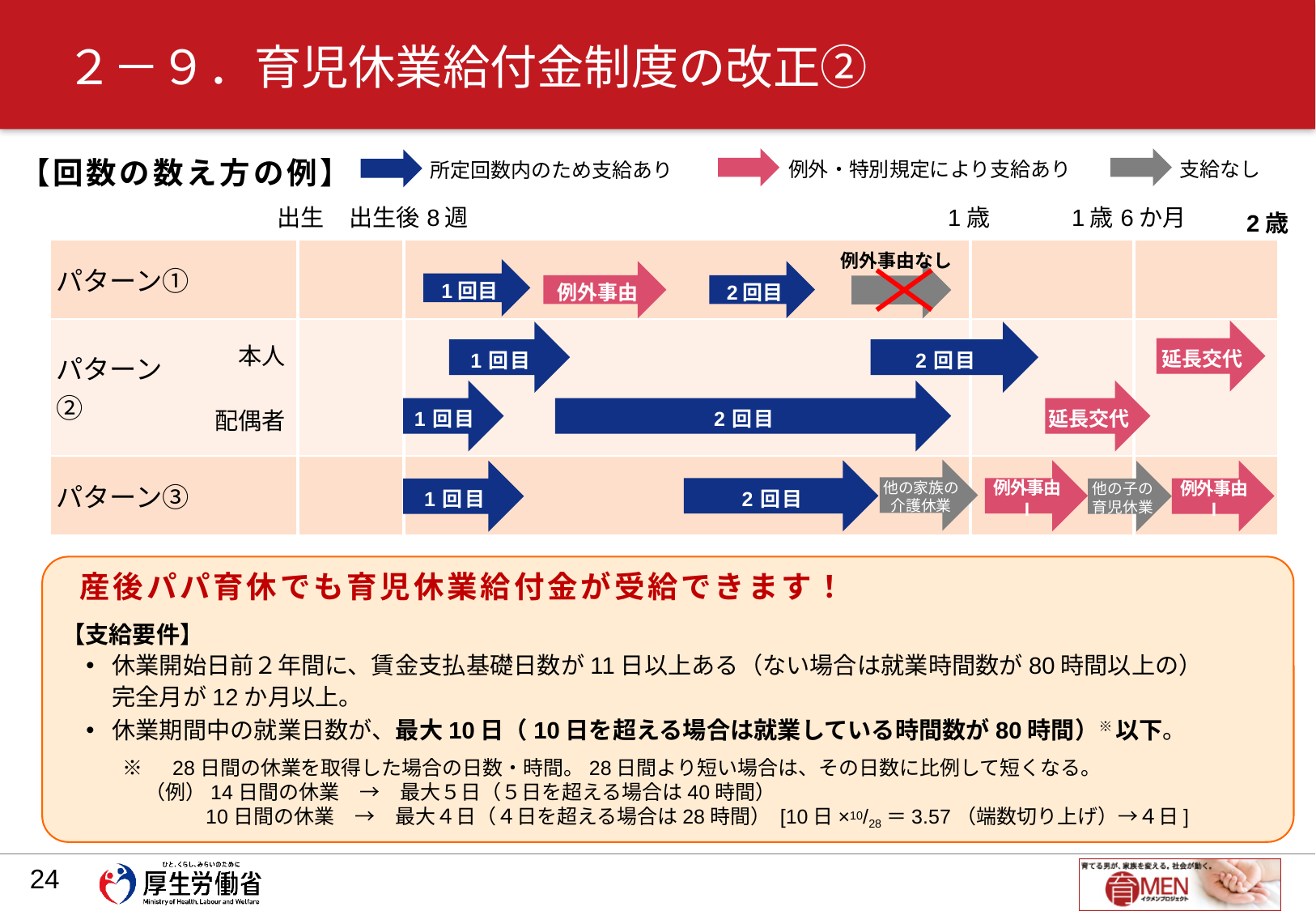

# ２－９．育児休業給付金制度の改正②
【回数の数え方の例】

例外・特別規定により支給あり
支給なし
所定回数内のため支給あり
|  | 出生 |  |  | 出生後8週 |  | 1歳 |  | 1歳6か月 |  |  |
| --- | --- | --- | --- | --- | --- | --- | --- | --- | --- | --- |
| パターン① |  |  |  |  |  |  |  |  |  |  |
| パターン② | 本人 配偶者 | 本人 配偶者 |  |  |  |  |  |  |  |  |
| パターン③ |  |  |  |  |  |  |  |  |  |  |
2歳
例外事由なし

1回目
例外事由
2回目

延長交代
1回目
2回目
1回目
2回目
延長交代

2回目
例外事由Ⅰ
例外事由Ⅰ
1回目

他の家族の
介護休業
他の子の
育児休業

産後パパ育休でも育児休業給付金が受給できます！
【支給要件】
休業開始日前２年間に、賃金支払基礎日数が11日以上ある（ない場合は就業時間数が80時間以上の）完全月が12か月以上。
休業期間中の就業日数が、最大10日（10日を超える場合は就業している時間数が80時間）※ 以下。
※　28日間の休業を取得した場合の日数・時間。28日間より短い場合は、その日数に比例して短くなる。
    （例）14日間の休業　→　最大５日（５日を超える場合は40時間）
　　　    10日間の休業　→　最大４日（４日を超える場合は28時間） [10日×10/28＝3.57（端数切り上げ）→４日]
24